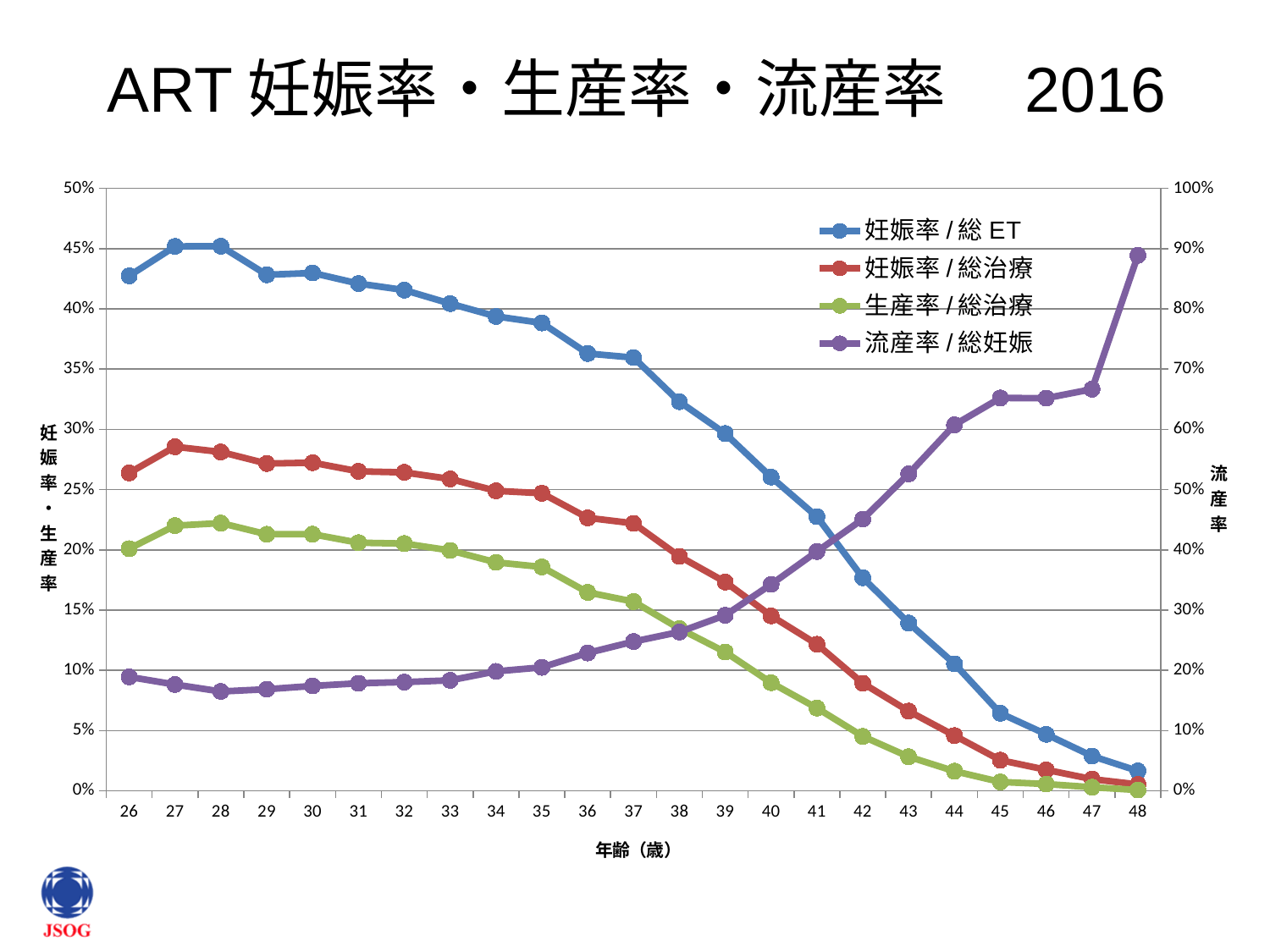

# ART妊娠率・生産率・流産率　2016

### Chart

| Category | 妊娠率/総ET | 妊娠率/総治療 | 生産率/総治療 | 流産率/総妊娠 |
|---|---|---|---|---|
| 26 | 0.4274640088593577 | 0.2638414217361586 | 0.20095693779904306 | 0.18911917098445596 |
| 27 | 0.45187001839362356 | 0.28554823711739635 | 0.22006974041069352 | 0.17639077340569878 |
| 28 | 0.4520358868184955 | 0.2812365822241305 | 0.22219836839845428 | 0.1648854961832061 |
| 29 | 0.42831897503865696 | 0.2716066676005043 | 0.21291497408600643 | 0.16864363073749356 |
| 30 | 0.42983146952275947 | 0.27235528942115766 | 0.21297405189620758 | 0.1740564309270795 |
| 31 | 0.42103972535556644 | 0.26515327001775923 | 0.2059300440120454 | 0.17850902737332558 |
| 32 | 0.4156566660043712 | 0.26427488630621526 | 0.20521728145528045 | 0.18044933078393882 |
| 33 | 0.404432361179766 | 0.2588315933776231 | 0.19951492143836339 | 0.18333672845793442 |
| 34 | 0.3937957476472638 | 0.2489643014543852 | 0.18959894226531512 | 0.1982651796778191 |
| 35 | 0.388380716934487 | 0.24697374626631033 | 0.1857805376513127 | 0.20496499045194144 |
| 36 | 0.36293654836701195 | 0.2265484224287178 | 0.1646821891672261 | 0.2287897691827823 |
| 37 | 0.35953073089701 | 0.22202276005770155 | 0.15704439814072768 | 0.2477620560207912 |
| 38 | 0.3229490181088442 | 0.194598796533556 | 0.13462701177554487 | 0.2636484687083888 |
| 39 | 0.2965010837351263 | 0.17330713343847765 | 0.11515887995449492 | 0.29136207668208264 |
| 40 | 0.2604204258390473 | 0.14522539746427854 | 0.08973133427248943 | 0.3426294820717131 |
| 41 | 0.2275046492775738 | 0.12165022055636299 | 0.06861470205767613 | 0.3971913644938168 |
| 42 | 0.1768533944189921 | 0.08928195962994112 | 0.04512720773759462 | 0.45098616426258464 |
| 43 | 0.1392781933047709 | 0.06611285374513115 | 0.028265140808658783 | 0.5260688216892596 |
| 44 | 0.10540632437946276 | 0.04578348840643923 | 0.016245753950671984 | 0.6075268817204301 |
| 45 | 0.06430155210643015 | 0.025398089171974524 | 0.00732484076433121 | 0.6520376175548589 |
| 46 | 0.04688154039347007 | 0.017399409662886438 | 0.005592667391642069 | 0.6517857142857143 |
| 47 | 0.028795811518324606 | 0.00965476887068461 | 0.002925687536571094 | 0.6666666666666666 |
| 48 | 0.016453382084095063 | 0.005244755244755245 | 0.0005827505827505828 | 0.8888888888888888 |